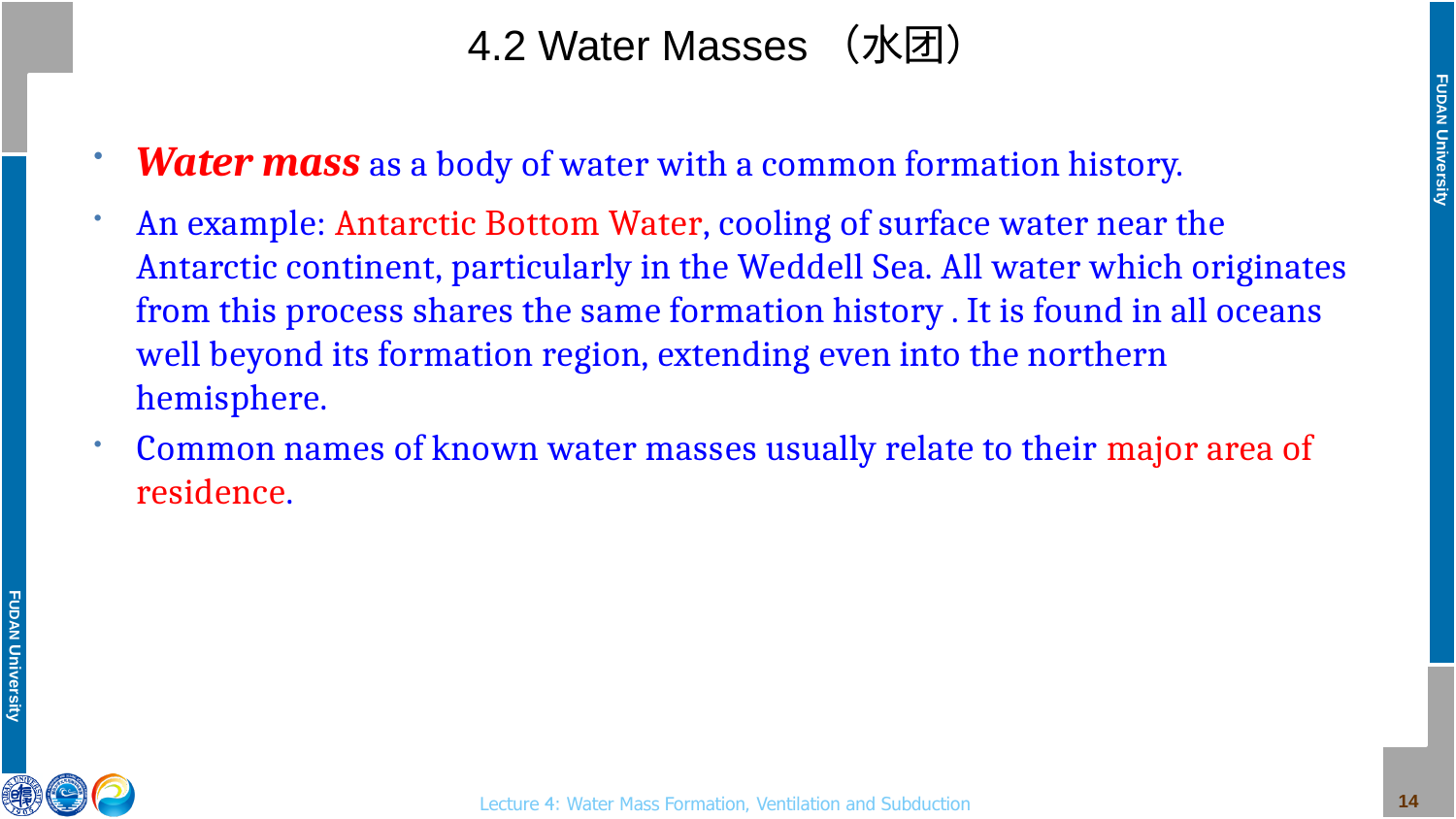

# 4.2 Water Masses（水团）
Water mass as a body of water with a common formation history.
An example: Antarctic Bottom Water, cooling of surface water near the Antarctic continent, particularly in the Weddell Sea. All water which originates from this process shares the same formation history . It is found in all oceans well beyond its formation region, extending even into the northern hemisphere.
Common names of known water masses usually relate to their major area of residence.